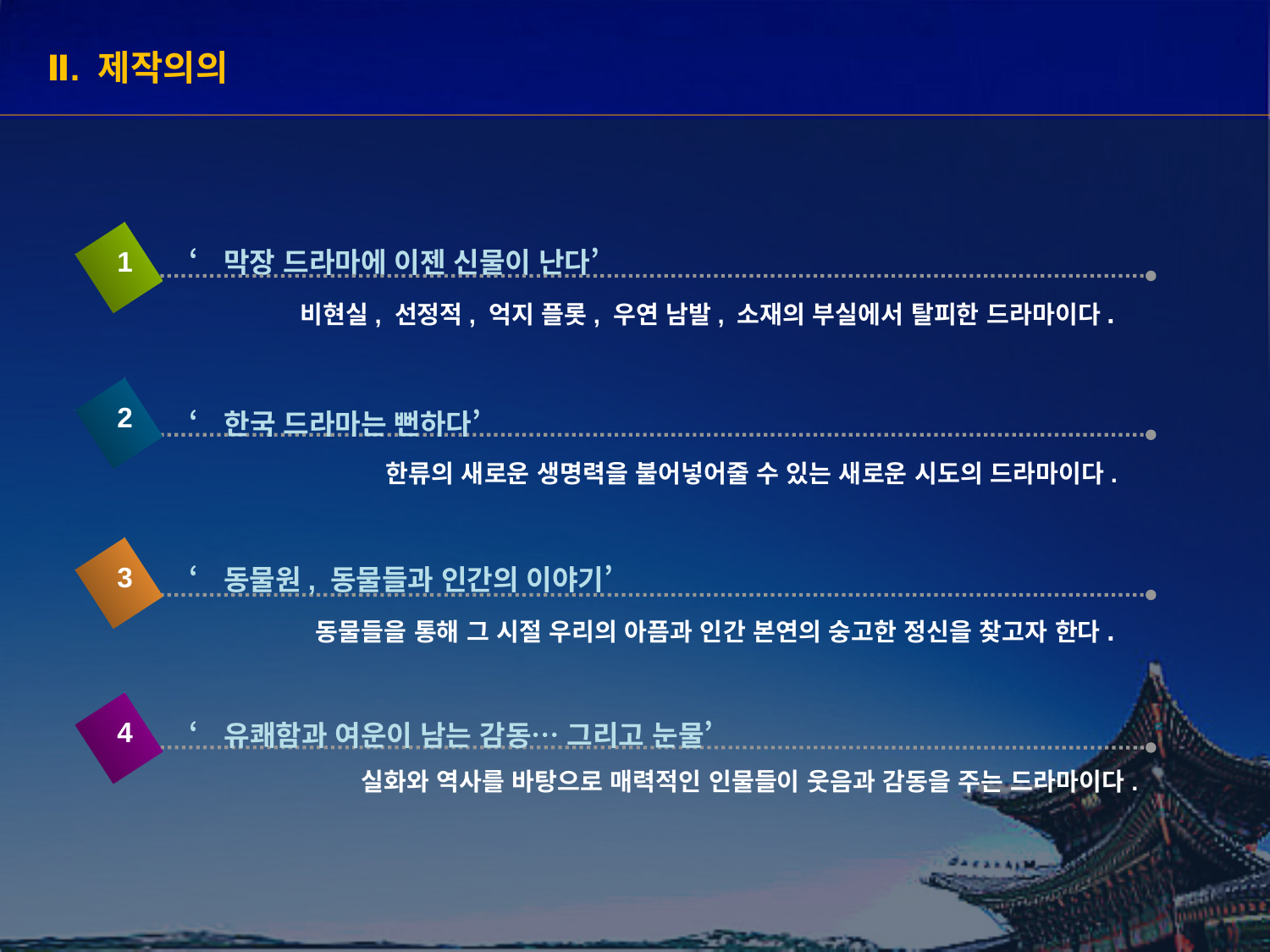

Ⅱ. 제작의의

‘막장 드라마에 이젠 신물이 난다’
비현실, 선정적, 억지 플롯, 우연 남발, 소재의 부실에서 탈피한 드라마이다.
1

‘한국 드라마는 뻔하다’
 한류의 새로운 생명력을 불어넣어줄 수 있는 새로운 시도의 드라마이다.
2

‘동물원, 동물들과 인간의 이야기’
동물들을 통해 그 시절 우리의 아픔과 인간 본연의 숭고한 정신을 찾고자 한다.
3

‘유쾌함과 여운이 남는 감동… 그리고 눈물’
실화와 역사를 바탕으로 매력적인 인물들이 웃음과 감동을 주는 드라마이다.

4